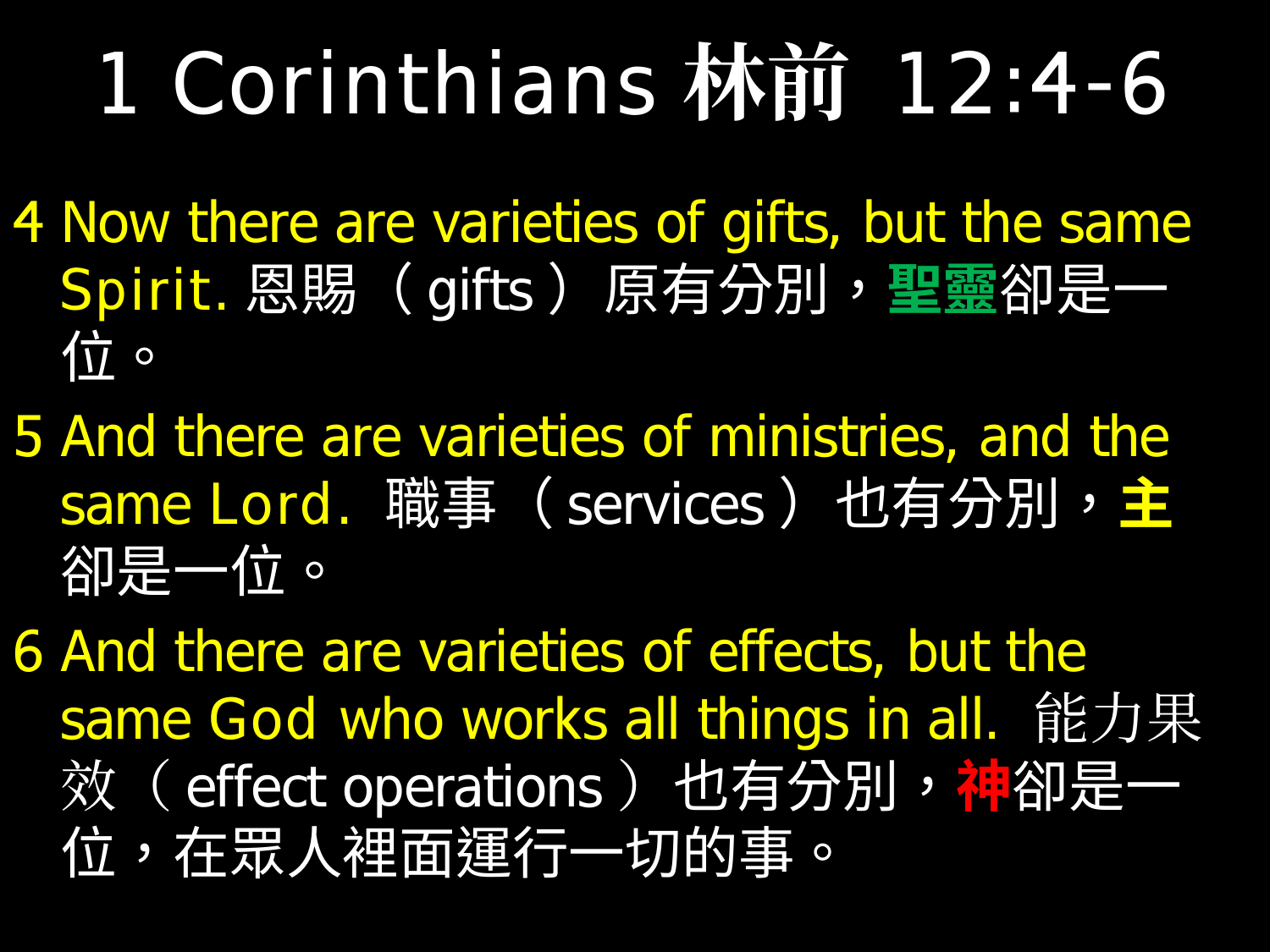

# 1 Corinthians林前 12:4-6
4 Now there are varieties of gifts, but the same Spirit.恩賜（gifts）原有分別，聖靈卻是一位。
5 And there are varieties of ministries, and the same Lord. 職事（services）也有分別，主卻是一位。
6 And there are varieties of effects, but the same God who works all things in all. 能力果效（effect operations）也有分別，神卻是一位，在眾人裡面運行一切的事。